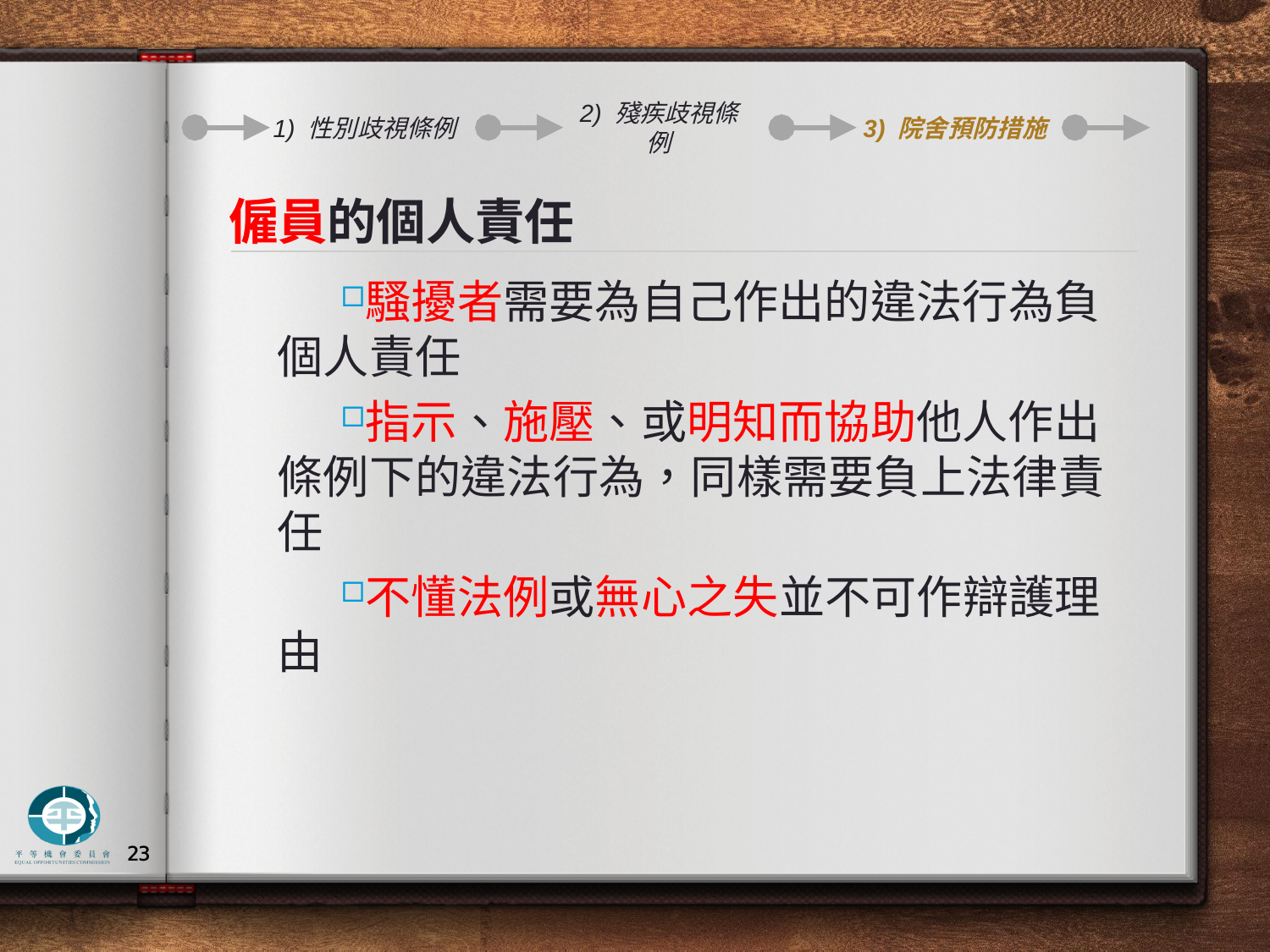

1) 性別歧視條例
2) 殘疾歧視條例
3) 院舍預防措施
# 僱員的個人責任
騷擾者需要為自己作出的違法行為負個人責任
指示、施壓、或明知而協助他人作出條例下的違法行為，同樣需要負上法律責任
不懂法例或無心之失並不可作辯護理由